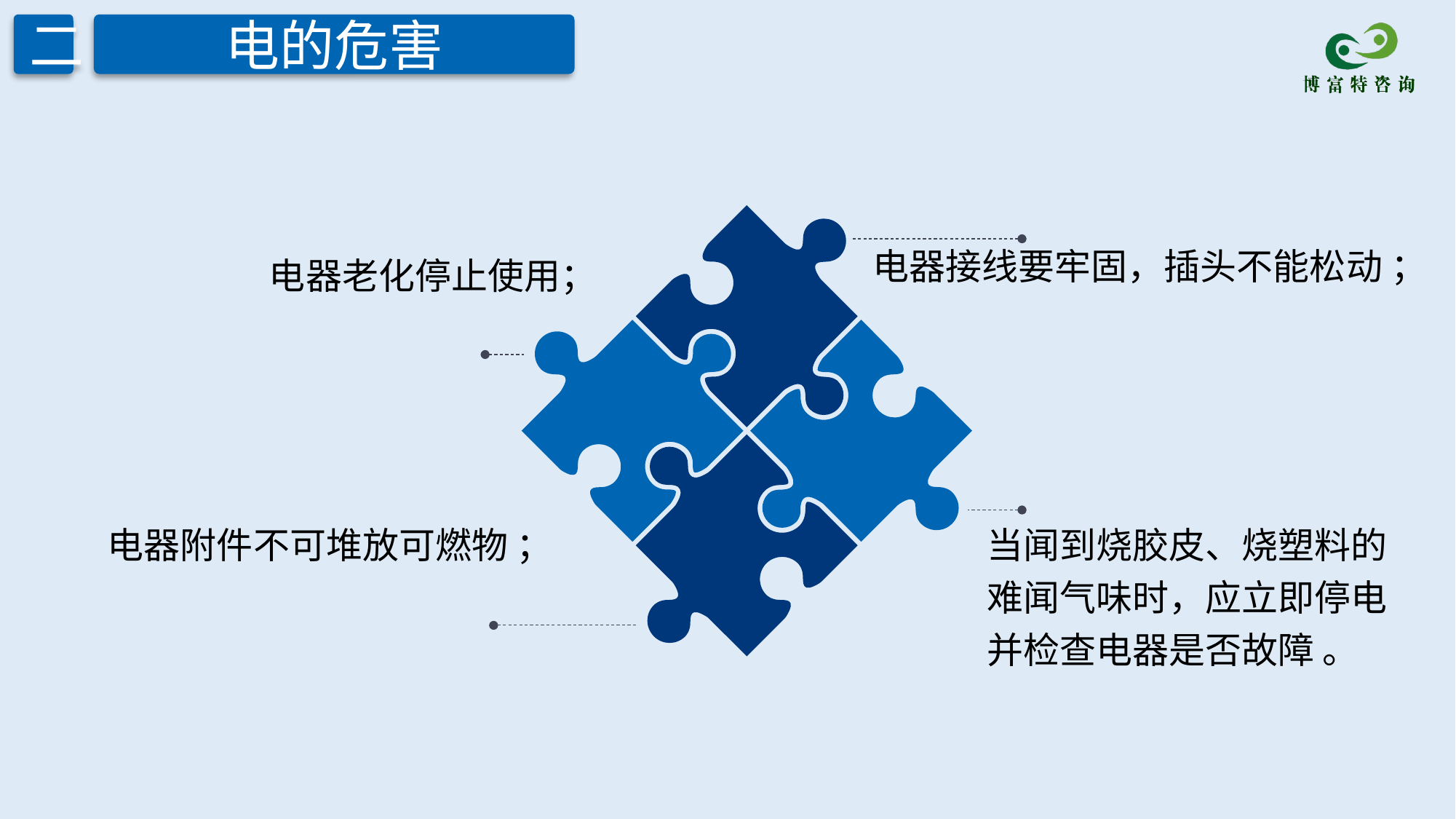

二
电的危害

电器接线要牢固，插头不能松动 ；
电器老化停止使用；

当闻到烧胶皮、烧塑料的
难闻气味时，应立即停电
并检查电器是否故障 。
电器附件不可堆放可燃物 ；
8